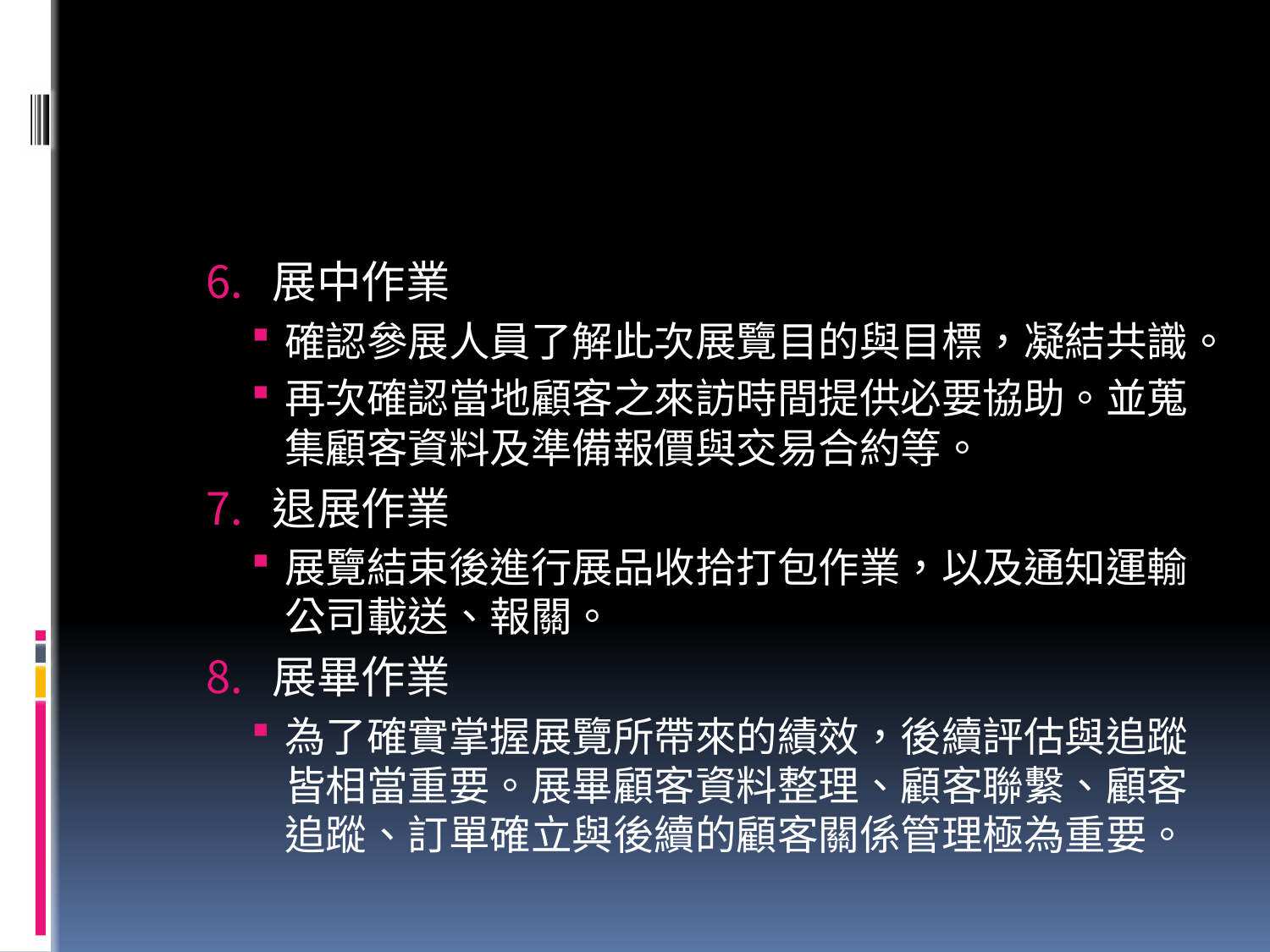

#
展中作業
確認參展人員了解此次展覽目的與目標，凝結共識。
再次確認當地顧客之來訪時間提供必要協助。並蒐集顧客資料及準備報價與交易合約等。
退展作業
展覽結束後進行展品收拾打包作業，以及通知運輸公司載送、報關。
展畢作業
為了確實掌握展覽所帶來的績效，後續評估與追蹤皆相當重要。展畢顧客資料整理、顧客聯繫、顧客追蹤、訂單確立與後續的顧客關係管理極為重要。